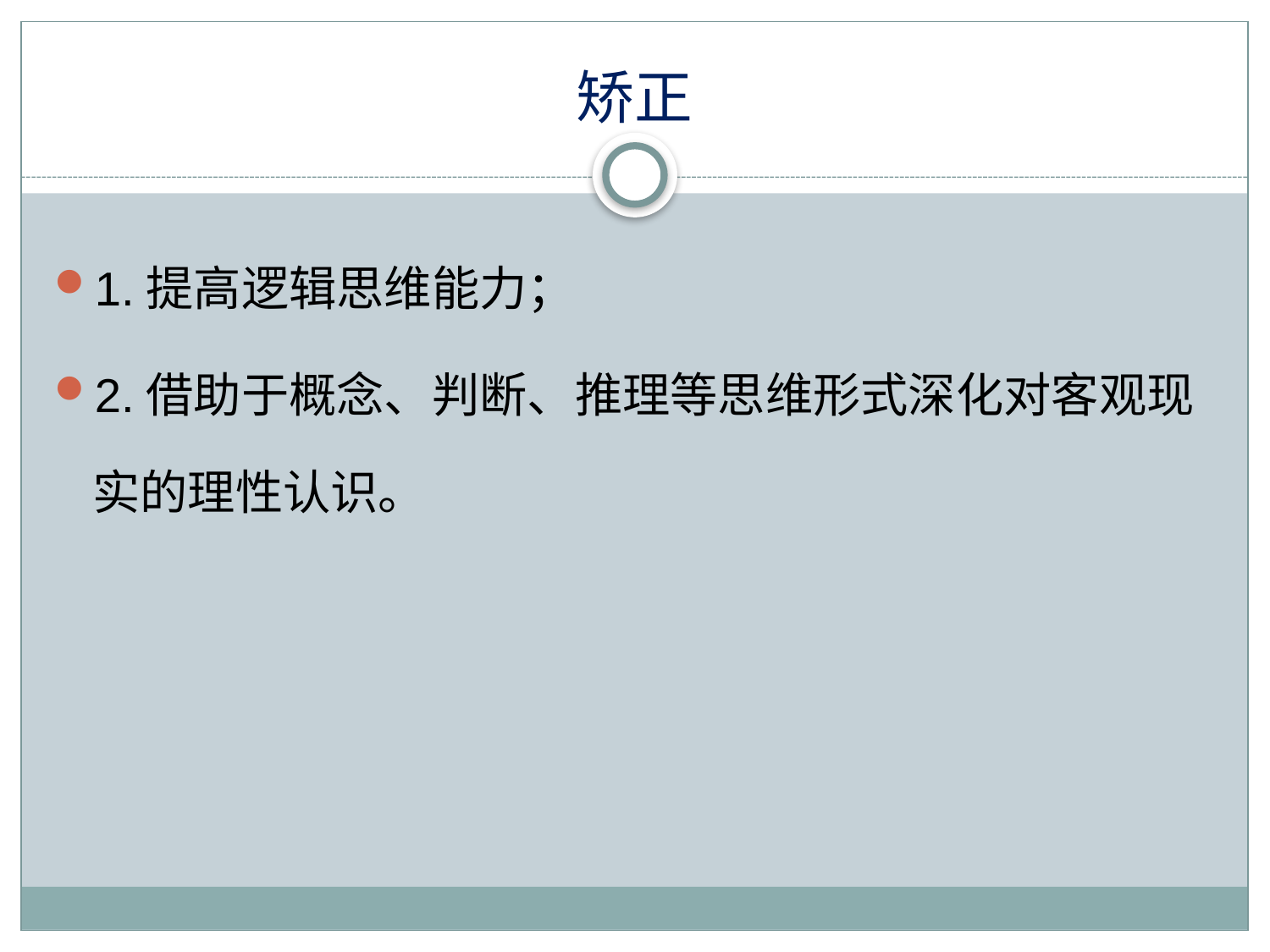

# 矫正
1.提高逻辑思维能力；
2.借助于概念、判断、推理等思维形式深化对客观现实的理性认识。